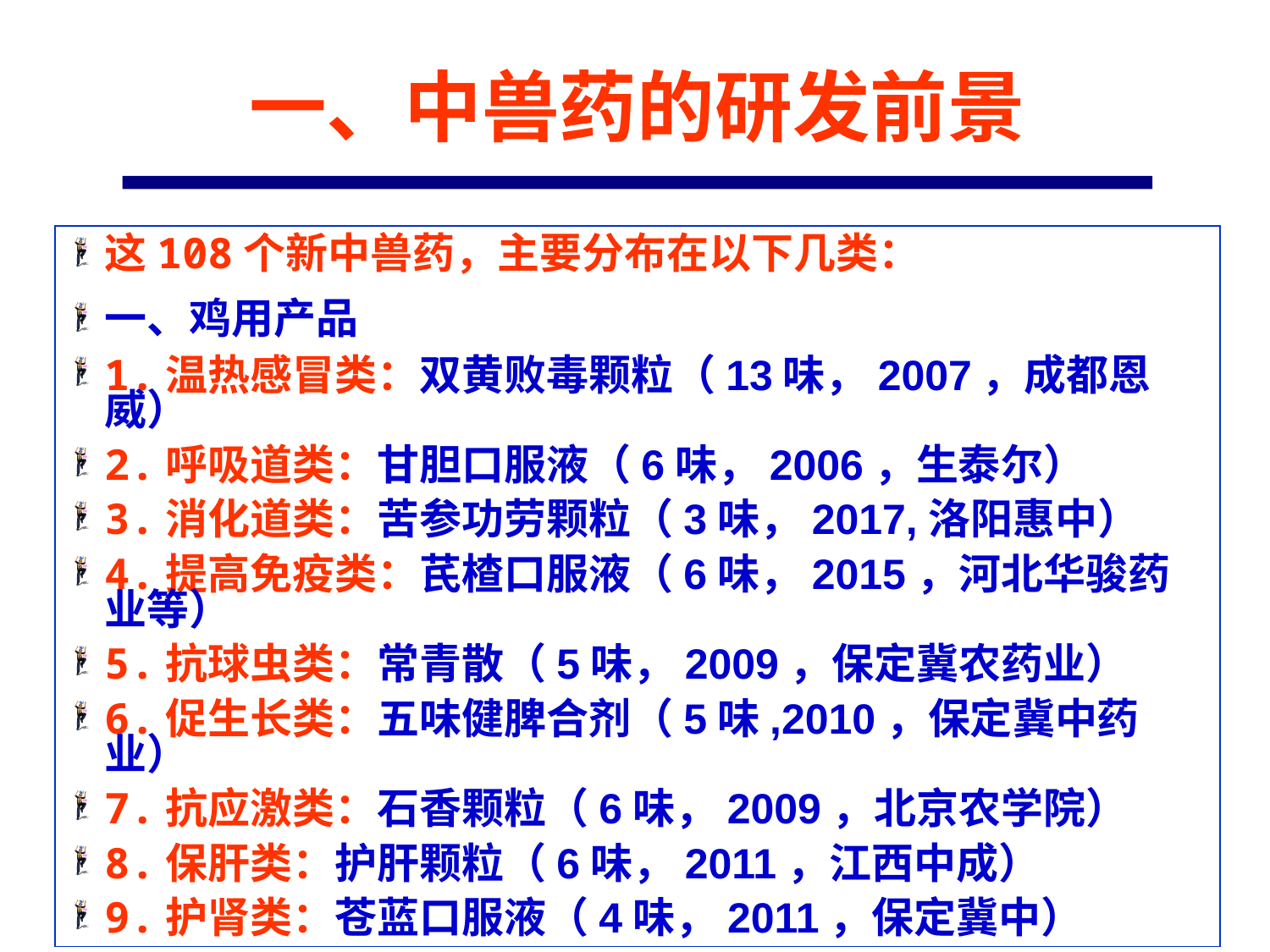

一、中兽药的研发前景

这108个新中兽药，主要分布在以下几类：
一、鸡用产品
1.温热感冒类：双黄败毒颗粒（13味，2007，成都恩威）
2.呼吸道类：甘胆口服液（6味，2006，生泰尔）
3.消化道类：苦参功劳颗粒（3味，2017,洛阳惠中）
4.提高免疫类：芪楂口服液（6味，2015，河北华骏药业等）
5.抗球虫类：常青散（5味，2009，保定冀农药业）
6.促生长类：五味健脾合剂（5味,2010，保定冀中药业）
7.抗应激类：石香颗粒（6味，2009，北京农学院）
8.保肝类：护肝颗粒（6味，2011，江西中成）
9.护肾类：苍蓝口服液（4味，2011，保定冀中）